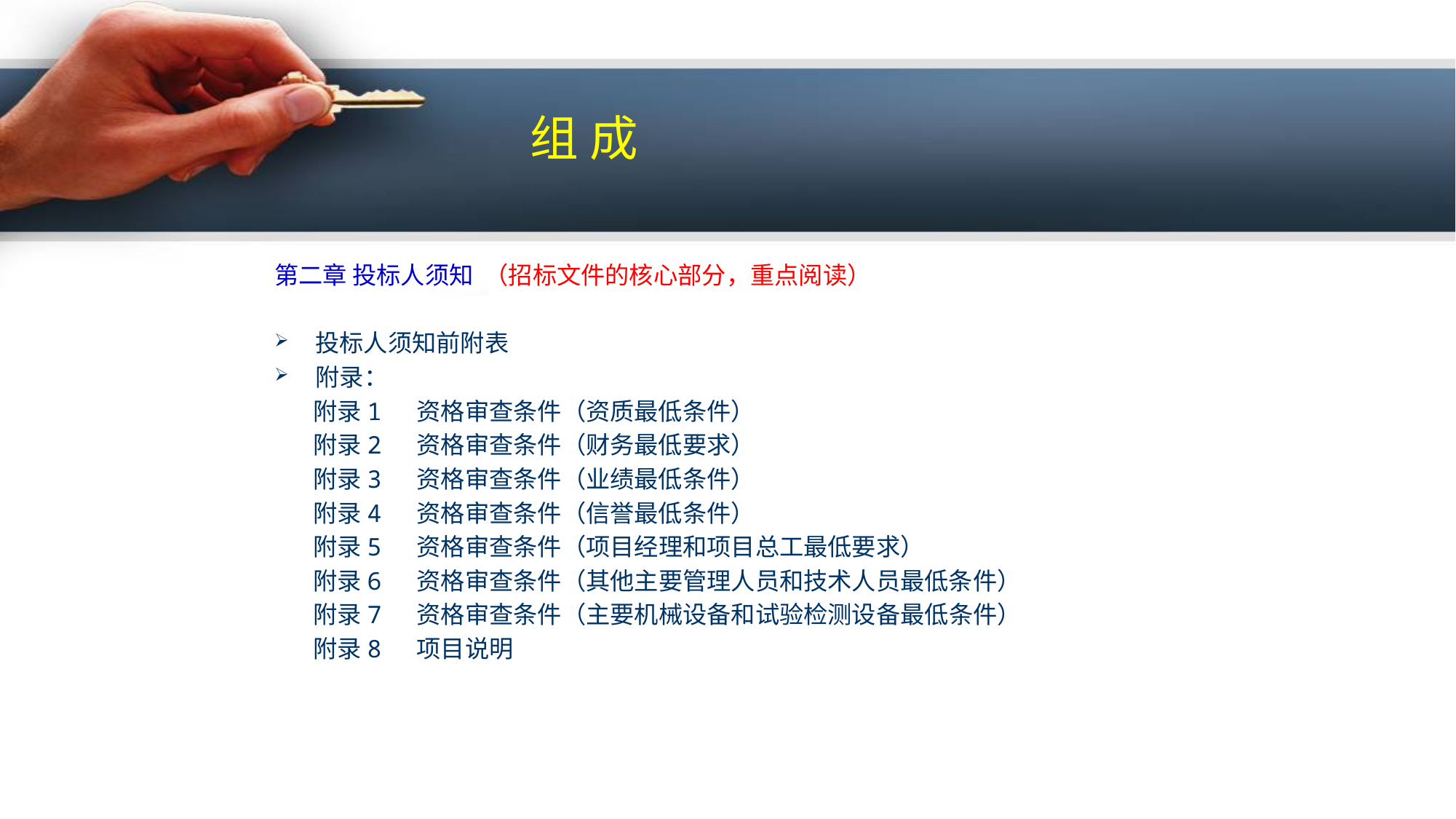

组 成
第二章 投标人须知  （招标文件的核心部分，重点阅读）

投标人须知前附表
附录：
      附录1  资格审查条件（资质最低条件）
      附录2  资格审查条件（财务最低要求）
      附录3  资格审查条件（业绩最低条件）
      附录4  资格审查条件（信誉最低条件）
      附录5  资格审查条件（项目经理和项目总工最低要求）
      附录6  资格审查条件（其他主要管理人员和技术人员最低条件）
      附录7  资格审查条件（主要机械设备和试验检测设备最低条件）
      附录8  项目说明